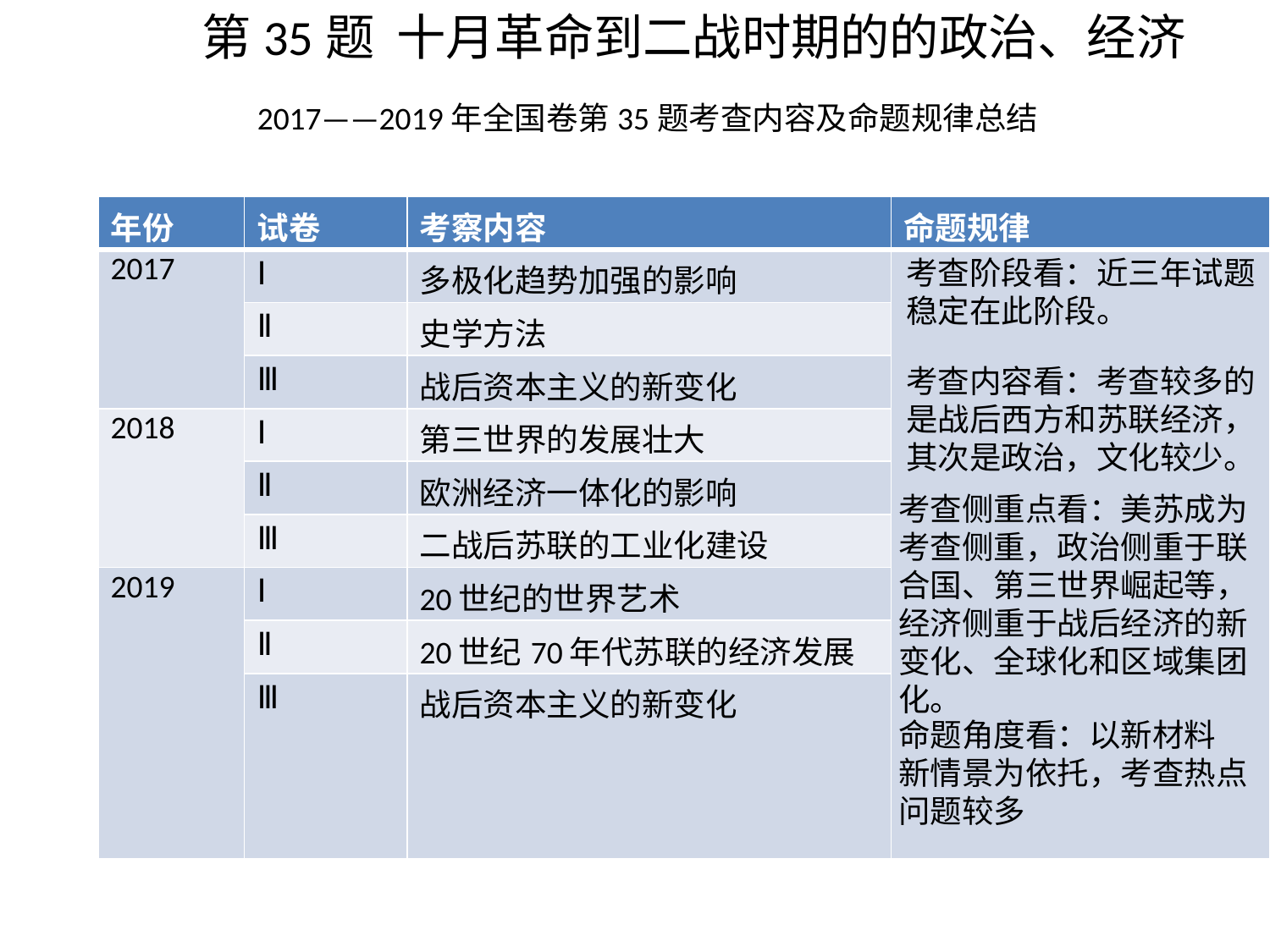

第35题  十月革命到二战时期的的政治、经济
2017——2019年全国卷第35题考查内容及命题规律总结
| 年份 | 试卷 | 考察内容 | 命题规律 |
| --- | --- | --- | --- |
| 2017 | Ⅰ | 多极化趋势加强的影响 |  |
|  | Ⅱ | 史学方法 |  |
|  | Ⅲ | 战后资本主义的新变化 |  |
| 2018 | Ⅰ | 第三世界的发展壮大 |  |
|  | Ⅱ | 欧洲经济一体化的影响 |  |
|  | Ⅲ | 二战后苏联的工业化建设 |  |
| 2019 | Ⅰ | 20世纪的世界艺术 |  |
|  | Ⅱ | 20世纪70年代苏联的经济发展 |  |
|  | Ⅲ | 战后资本主义的新变化 |  |
考查阶段看：近三年试题稳定在此阶段。
考查内容看：考查较多的是战后西方和苏联经济，其次是政治，文化较少。
考查侧重点看：美苏成为考查侧重，政治侧重于联合国、第三世界崛起等，经济侧重于战后经济的新变化、全球化和区域集团化。
命题角度看：以新材料
新情景为依托，考查热点问题较多